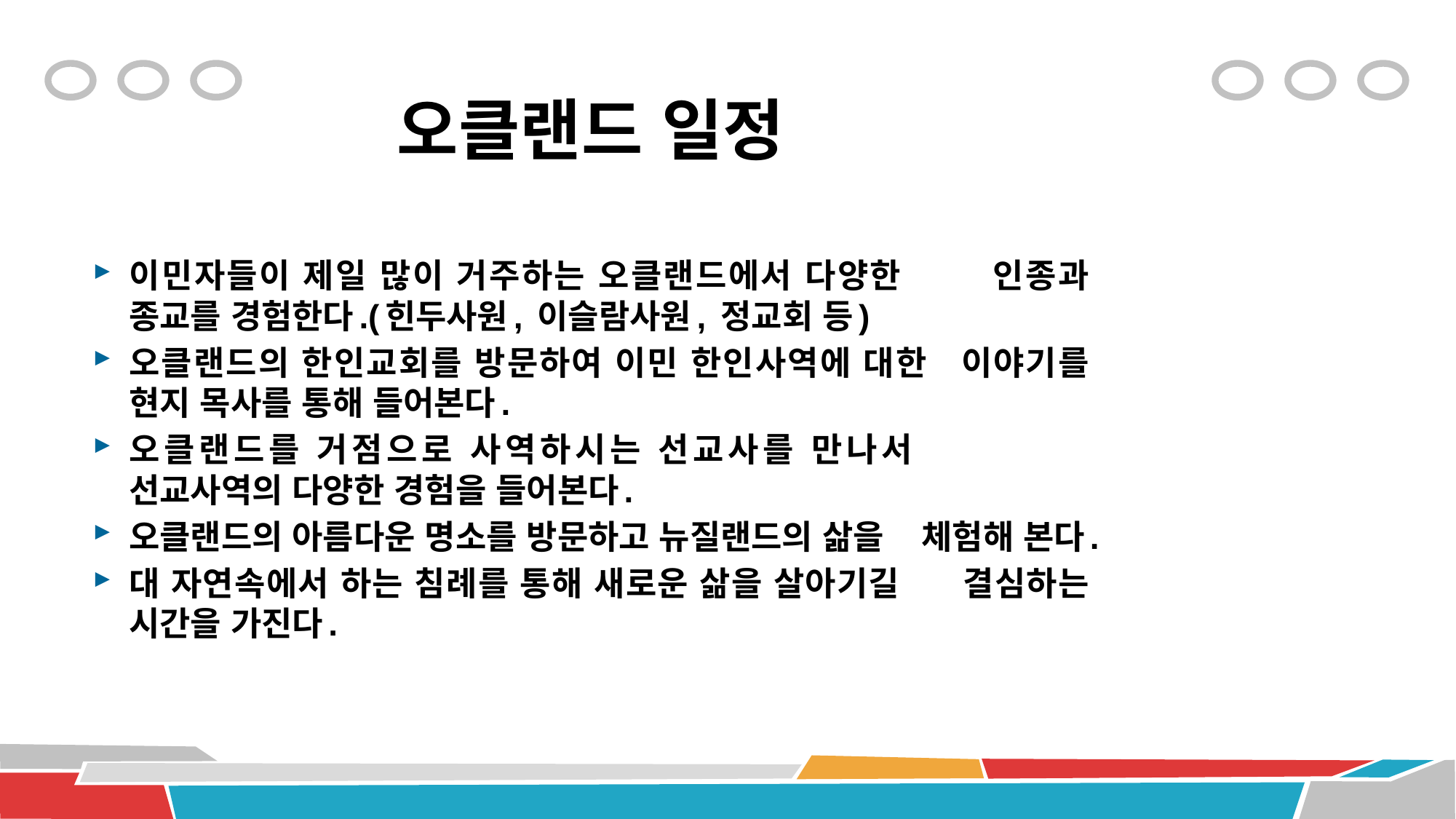

# 오클랜드 일정
이민자들이 제일 많이 거주하는 오클랜드에서 다양한        인종과 종교를 경험한다.(힌두사원, 이슬람사원, 정교회 등)
오클랜드의 한인교회를 방문하여 이민 한인사역에 대한   이야기를 현지 목사를 통해 들어본다.
오클랜드를 거점으로 사역하시는 선교사를 만나서              선교사역의 다양한 경험을 들어본다.
오클랜드의 아름다운 명소를 방문하고 뉴질랜드의 삶을    체험해 본다.
대 자연속에서 하는 침례를 통해 새로운 삶을 살아기길      결심하는 시간을 가진다.